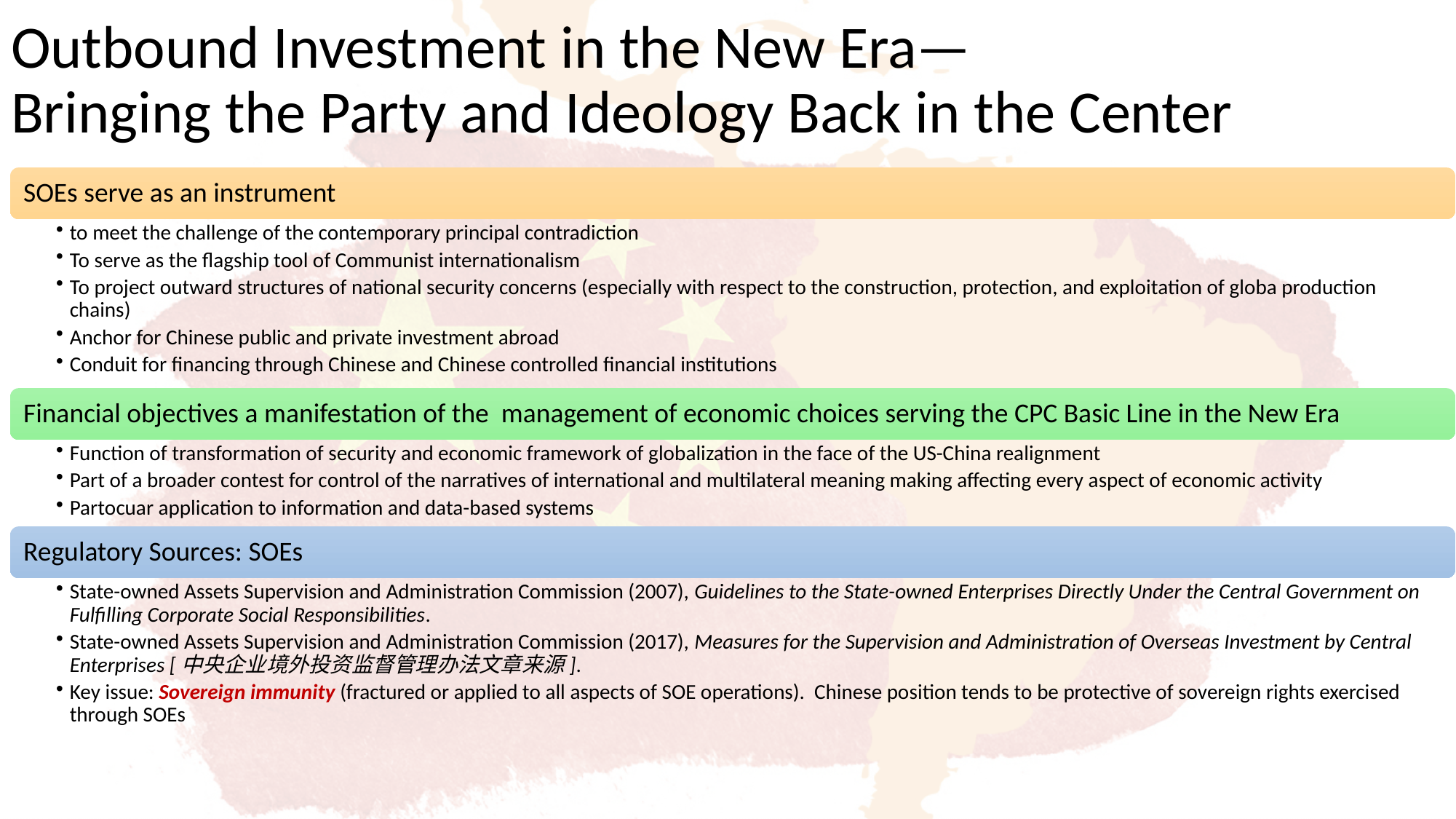

# Outbound Investment in the New Era— Bringing the Party and Ideology Back in the Center
SOEs serve as an instrument
to meet the challenge of the contemporary principal contradiction
To serve as the flagship tool of Communist internationalism
To project outward structures of national security concerns (especially with respect to the construction, protection, and exploitation of globa production chains)
Anchor for Chinese public and private investment abroad
Conduit for financing through Chinese and Chinese controlled financial institutions
Financial objectives a manifestation of the  management of economic choices serving the CPC Basic Line in the New Era
Function of transformation of security and economic framework of globalization in the face of the US-China realignment
Part of a broader contest for control of the narratives of international and multilateral meaning making affecting every aspect of economic activity
Partocuar application to information and data-based systems
Regulatory Sources: SOEs
State-owned Assets Supervision and Administration Commission (2007), Guidelines to the State-owned Enterprises Directly Under the Central Government on Fulfilling Corporate Social Responsibilities.
State-owned Assets Supervision and Administration Commission (2017), Measures for the Supervision and Administration of Overseas Investment by Central Enterprises [中央企业境外投资监督管理办法文章来源].
Key issue: Sovereign immunity (fractured or applied to all aspects of SOE operations).  Chinese position tends to be protective of sovereign rights exercised through SOEs